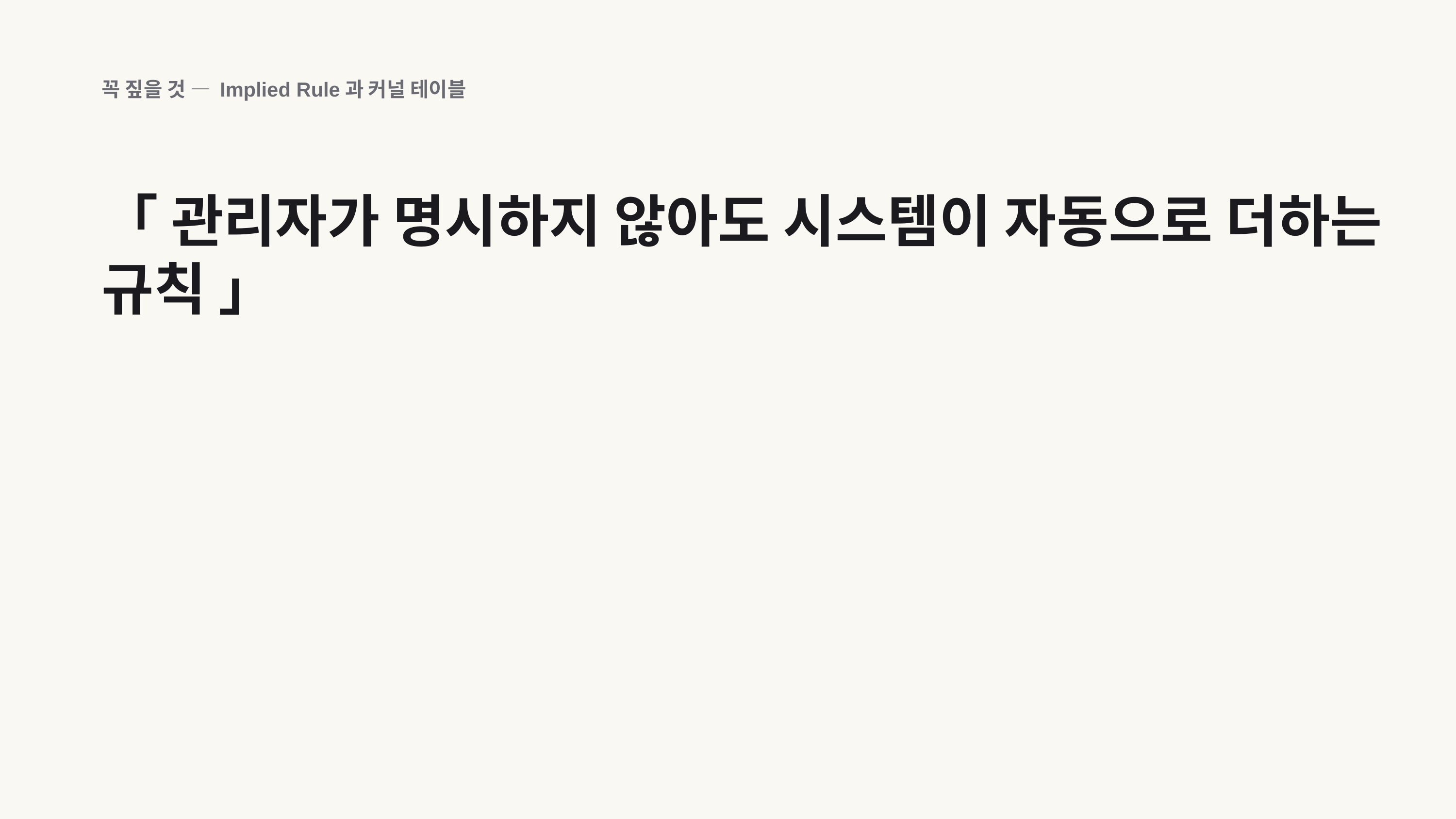

꼭 짚을 것 — Implied Rule과 커널 테이블
「 관리자가 명시하지 않아도 시스템이 자동으로 더하는 규칙 」